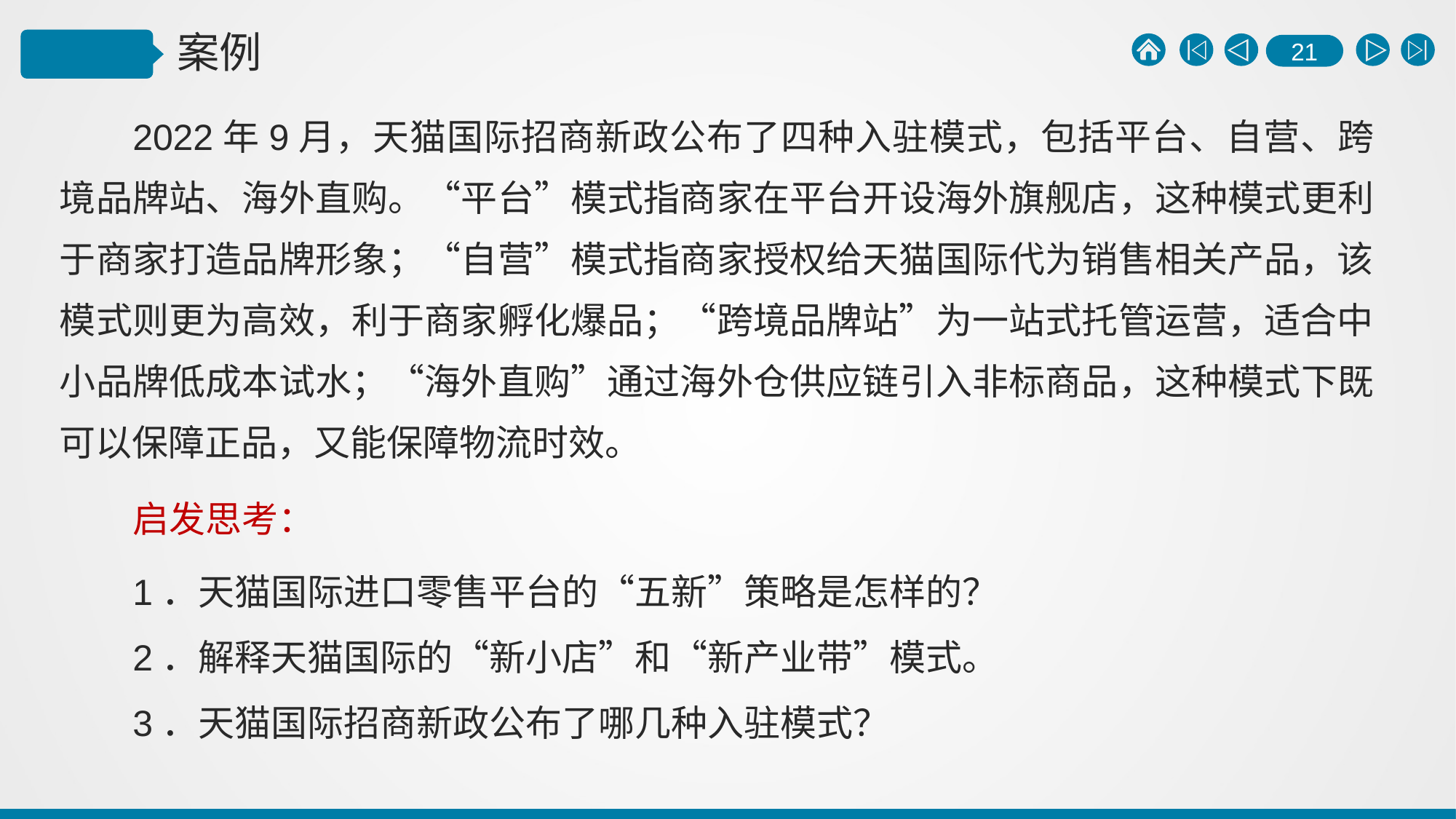

2022年9月，天猫国际招商新政公布了四种入驻模式，包括平台、自营、跨境品牌站、海外直购。“平台”模式指商家在平台开设海外旗舰店，这种模式更利于商家打造品牌形象；“自营”模式指商家授权给天猫国际代为销售相关产品，该模式则更为高效，利于商家孵化爆品；“跨境品牌站”为一站式托管运营，适合中小品牌低成本试水；“海外直购”通过海外仓供应链引入非标商品，这种模式下既可以保障正品，又能保障物流时效。
启发思考：
1．天猫国际进口零售平台的“五新”策略是怎样的？
2．解释天猫国际的“新小店”和“新产业带”模式。
3．天猫国际招商新政公布了哪几种入驻模式？